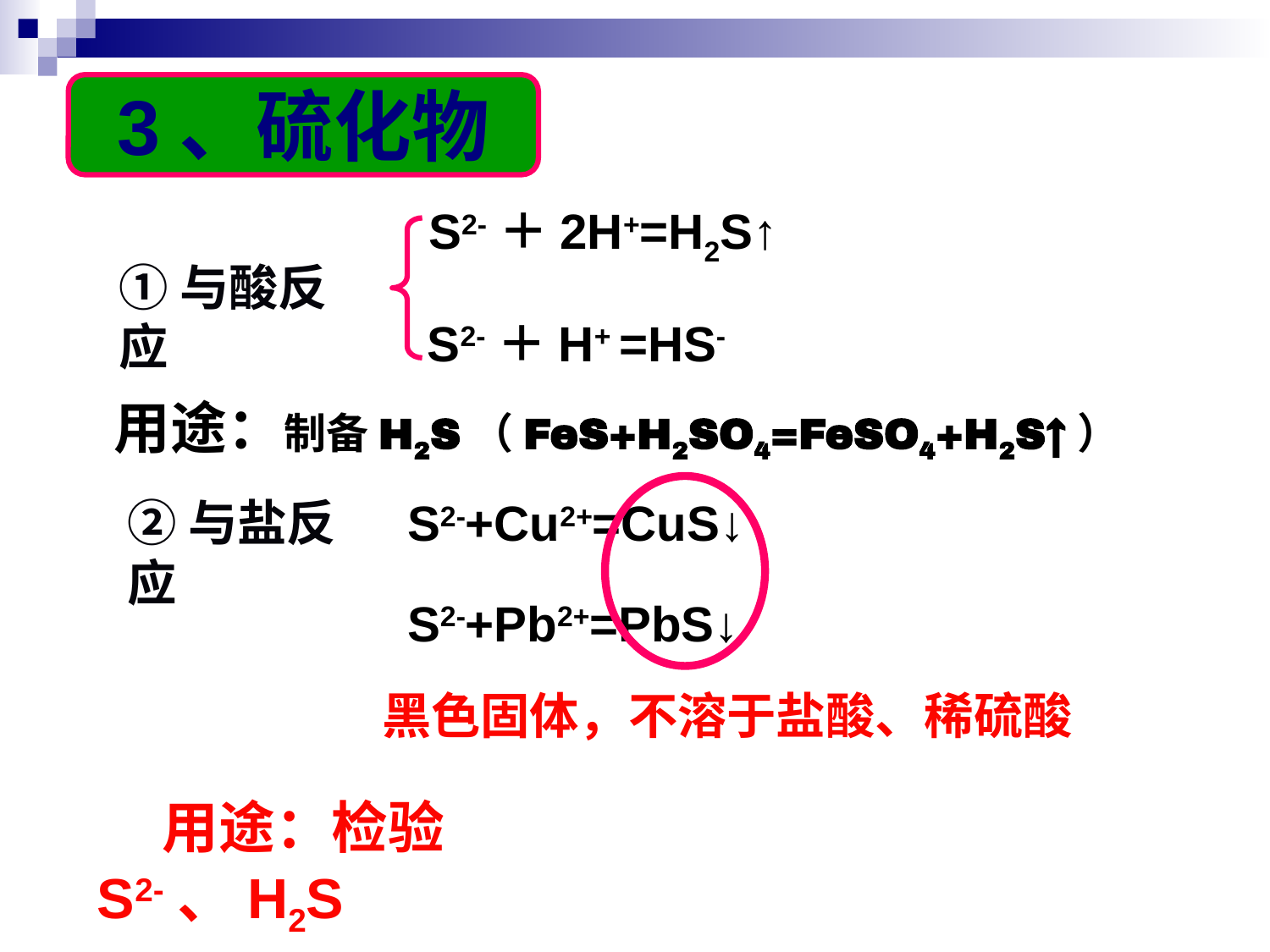

3、硫化物
S2-＋2H+=H2S↑

①与酸反应
S2-＋H+ =HS-
用途：制备H2S（FeS+H2SO4=FeSO4+H2S↑）

②与盐反应
S2-+Cu2+=CuS↓

S2-+Pb2+=PbS↓
黑色固体，不溶于盐酸、稀硫酸
   用途：检验S2-、H2S